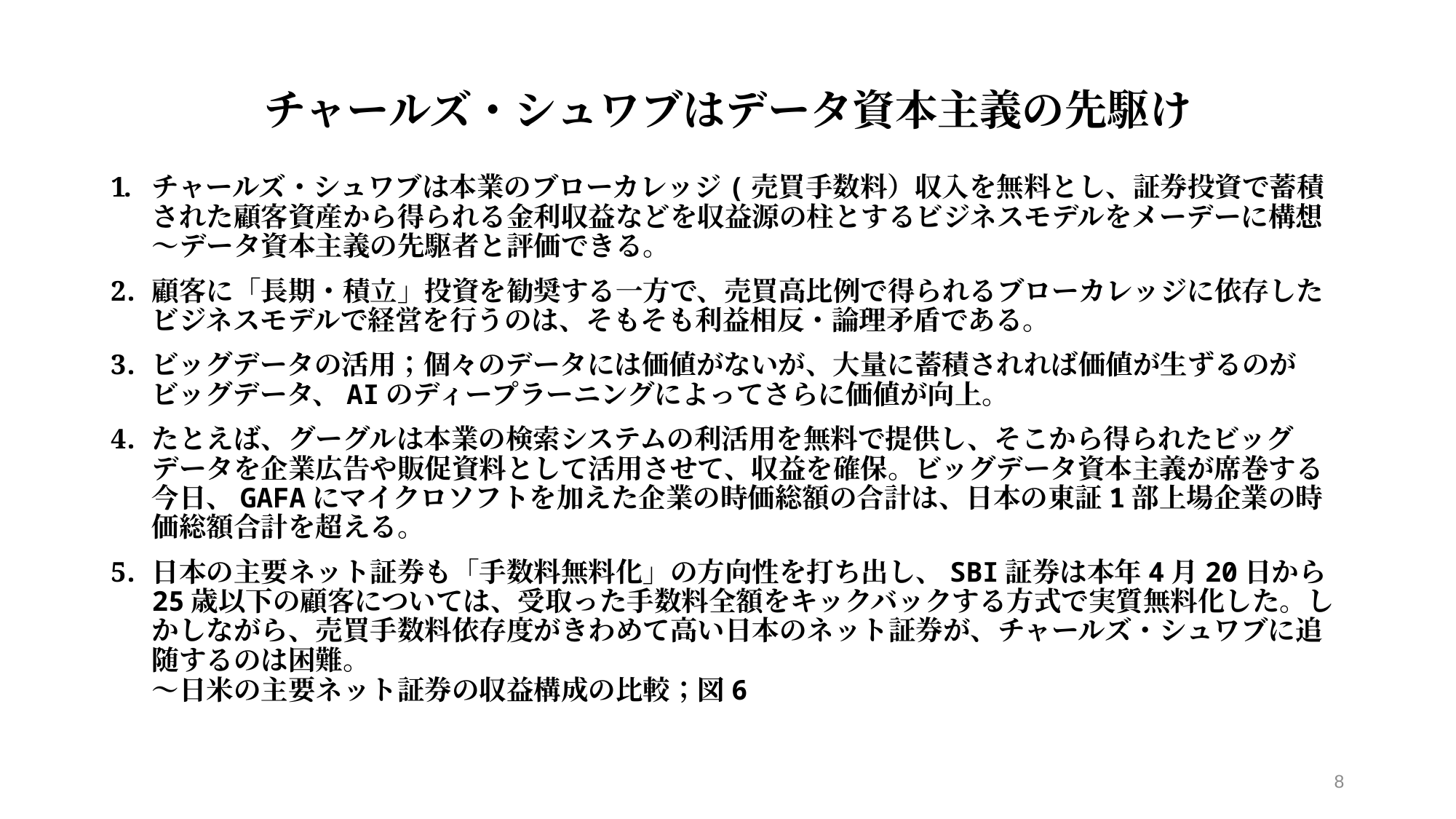

# チャールズ・シュワブはデータ資本主義の先駆け
チャールズ・シュワブは本業のブローカレッジ(売買手数料）収入を無料とし、証券投資で蓄積された顧客資産から得られる金利収益などを収益源の柱とするビジネスモデルをメーデーに構想～データ資本主義の先駆者と評価できる。
顧客に「長期・積立」投資を勧奨する一方で、売買高比例で得られるブローカレッジに依存したビジネスモデルで経営を行うのは、そもそも利益相反・論理矛盾である。
ビッグデータの活用；個々のデータには価値がないが、大量に蓄積されれば価値が生ずるのがビッグデータ、AIのディープラーニングによってさらに価値が向上。
たとえば、グーグルは本業の検索システムの利活用を無料で提供し、そこから得られたビッグデータを企業広告や販促資料として活用させて、収益を確保。ビッグデータ資本主義が席巻する今日、GAFAにマイクロソフトを加えた企業の時価総額の合計は、日本の東証1部上場企業の時価総額合計を超える。
日本の主要ネット証券も「手数料無料化」の方向性を打ち出し、SBI証券は本年4月20日から25歳以下の顧客については、受取った手数料全額をキックバックする方式で実質無料化した。しかしながら、売買手数料依存度がきわめて高い日本のネット証券が、チャールズ・シュワブに追随するのは困難。
～日米の主要ネット証券の収益構成の比較；図6
8